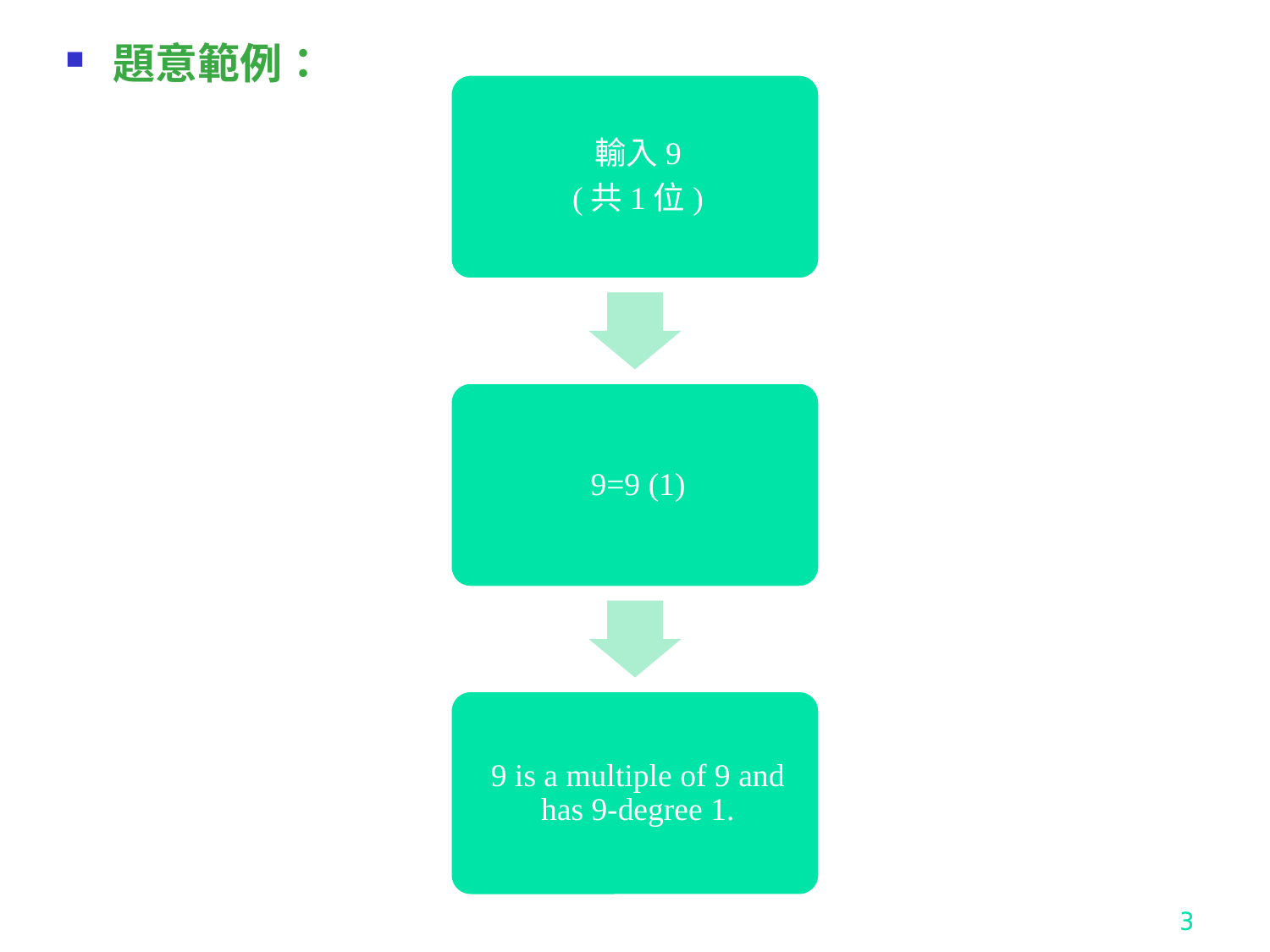

題意範例：
輸入9
(共1位)

9=9 (1)

9 is a multiple of 9 and has 9-degree 1.
3